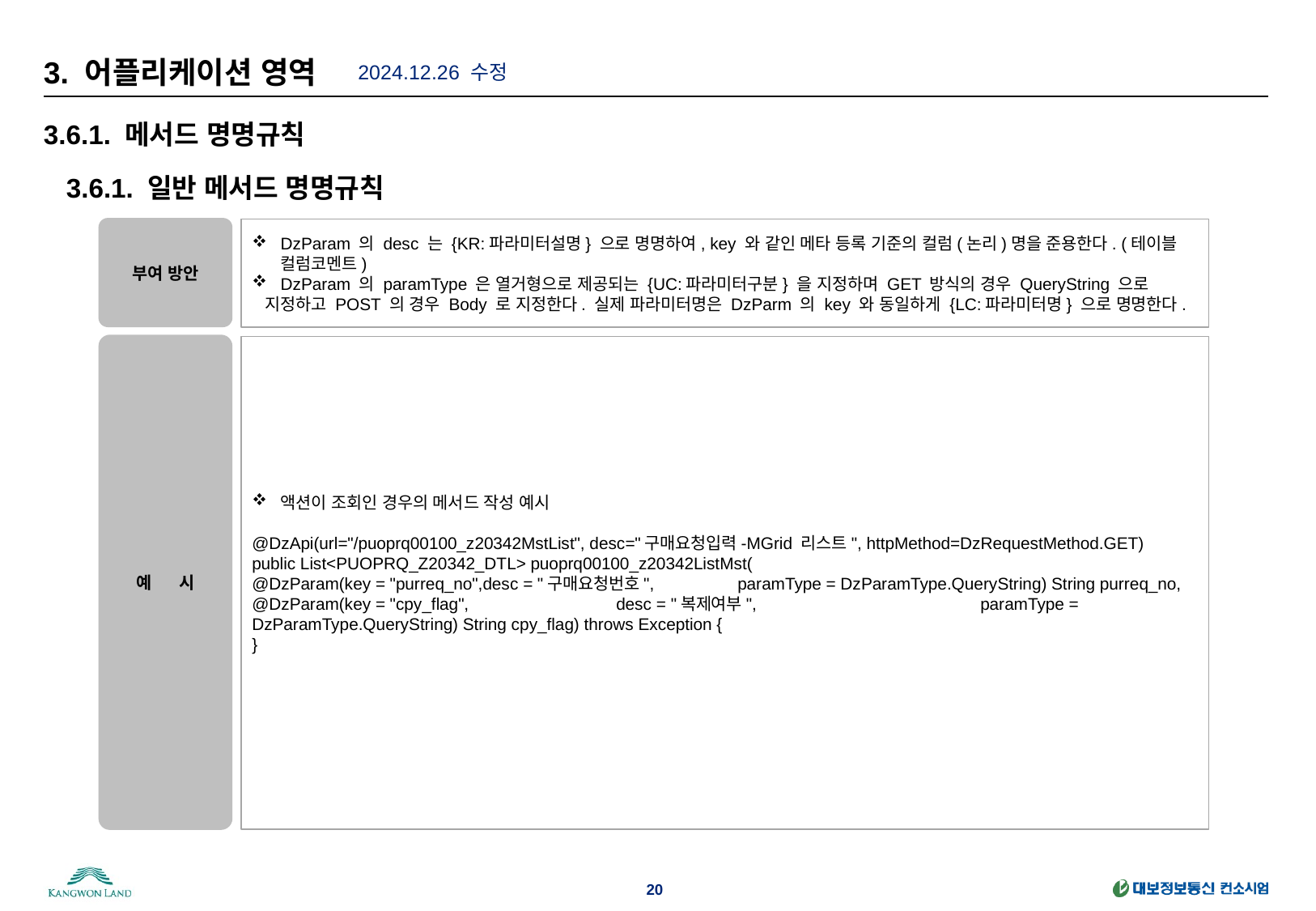

# 3. 어플리케이션 영역
2024.12.26 수정
3.6.1. 메서드 명명규칙
   3.6.1. 일반 메서드 명명규칙
부여 방안
DzParam 의 desc 는 {KR:파라미터설명} 으로 명명하여, key 와 같인 메타 등록 기준의 컬럼(논리)명을 준용한다. (테이블 컬럼코멘트)
DzParam 의 paramType 은 열거형으로 제공되는 {UC:파라미터구분} 을 지정하며 GET 방식의 경우 QueryString 으로
  지정하고 POST 의 경우 Body 로 지정한다. 실제 파라미터명은 DzParm 의 key 와 동일하게 {LC:파라미터명} 으로 명명한다.
예      시
액션이 조회인 경우의 메서드 작성 예시

@DzApi(url="/puoprq00100_z20342MstList", desc="구매요청입력-MGrid 리스트", httpMethod=DzRequestMethod.GET)
public List<PUOPRQ_Z20342_DTL> puoprq00100_z20342ListMst(
@DzParam(key = "purreq_no",desc = "구매요청번호",	paramType = DzParamType.QueryString) String purreq_no,
@DzParam(key = "cpy_flag",		desc = "복제여부",		paramType = DzParamType.QueryString) String cpy_flag) throws Exception {
}

20